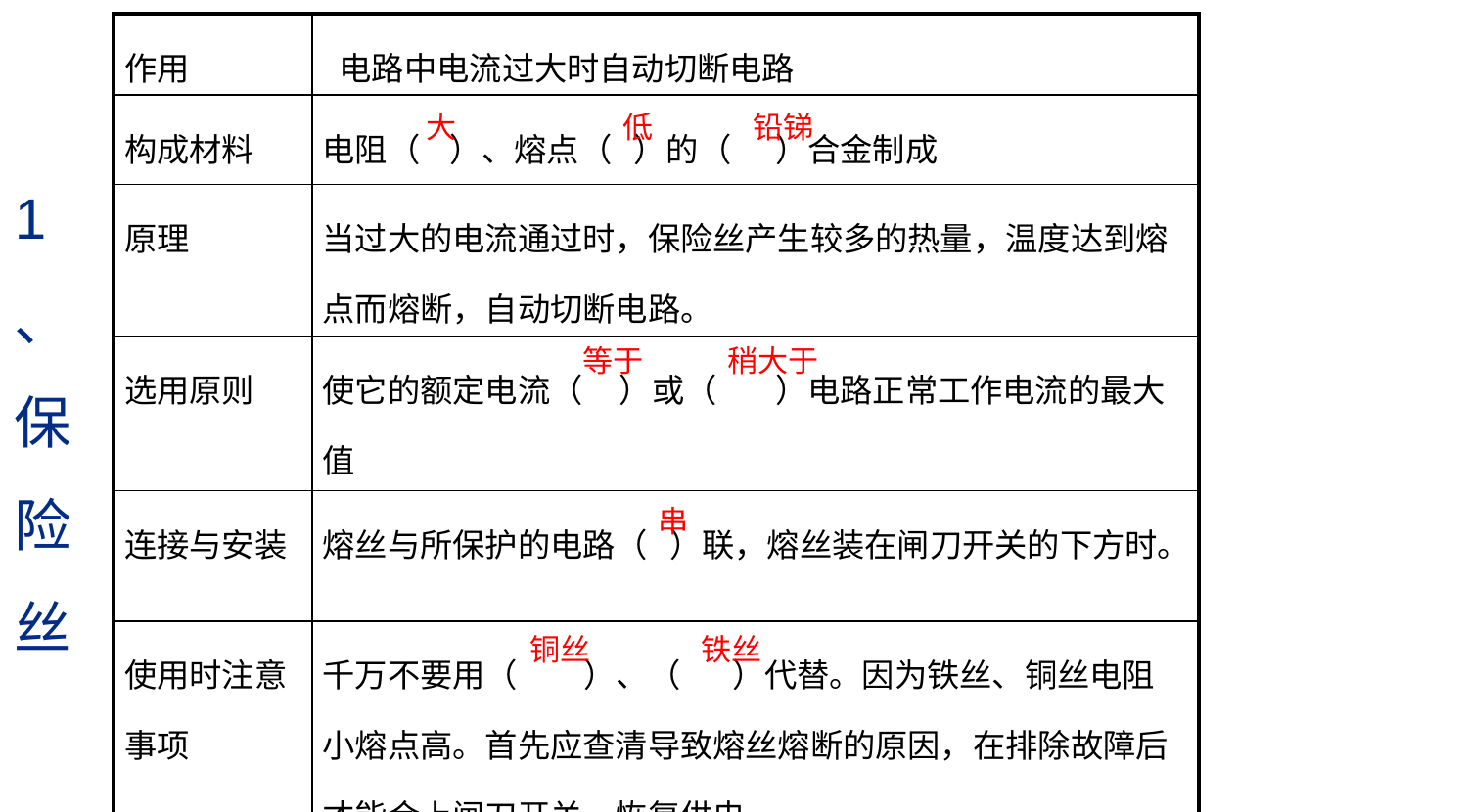

| 作用 | 电路中电流过大时自动切断电路 |
| --- | --- |
| 构成材料 | 电阻（ ）、熔点（ ）的（ ）合金制成 |
| 原理 | 当过大的电流通过时，保险丝产生较多的热量，温度达到熔点而熔断，自动切断电路。 |
| 选用原则 | 使它的额定电流（ ）或（ ）电路正常工作电流的最大值 |
| 连接与安装 | 熔丝与所保护的电路（ ）联，熔丝装在闸刀开关的下方时。 |
| 使用时注意事项 | 千万不要用（ ）、（ ）代替。因为铁丝、铜丝电阻小熔点高。首先应查清导致熔丝熔断的原因，在排除故障后才能合上闸刀开关，恢复供电。 |
低
铅锑
大
1、保险丝
等于
稍大于
串
铜丝
铁丝